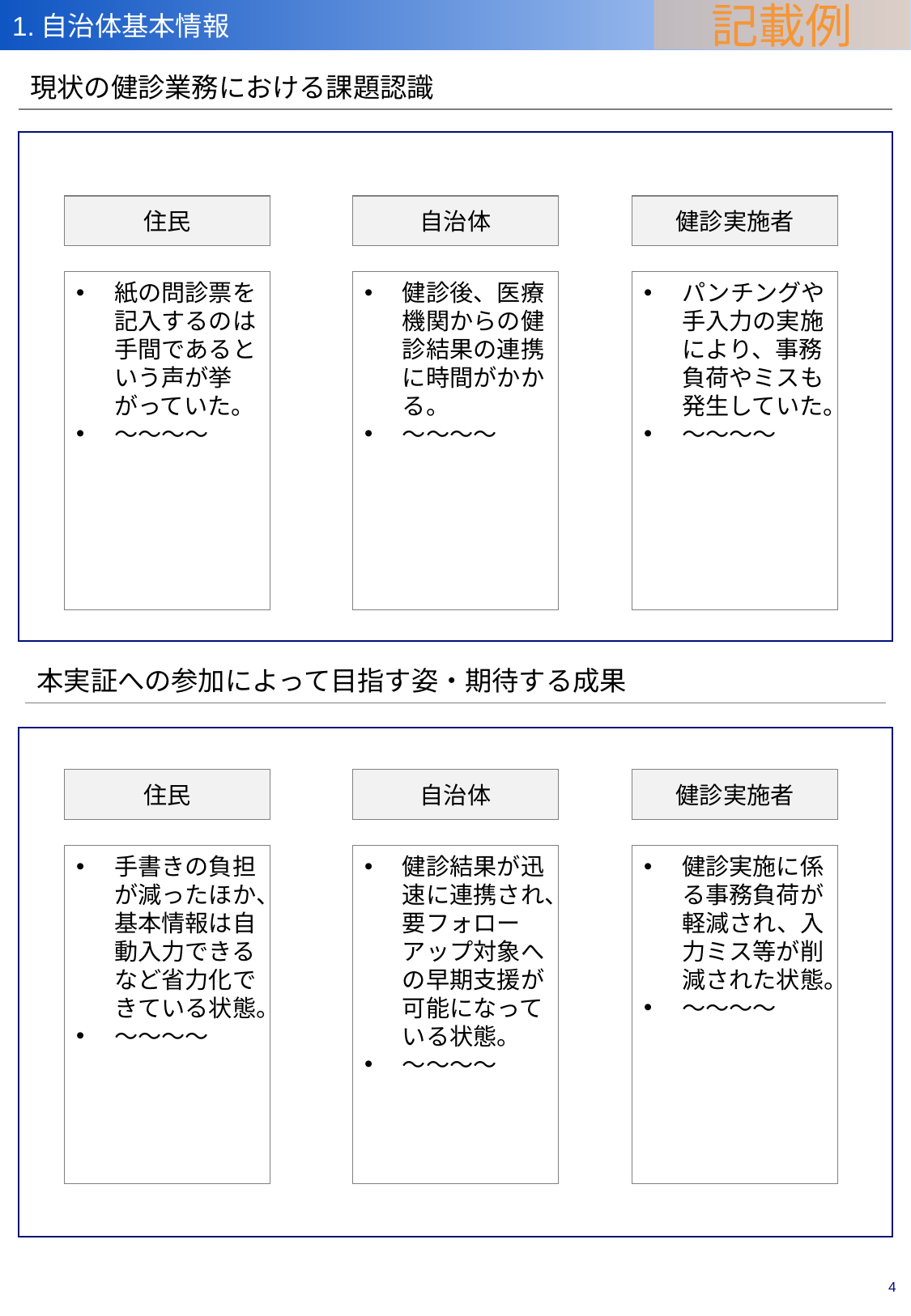

記載例
1.自治体基本情報
現状の健診業務における課題認識

住民
自治体
健診実施者
紙の問診票を記入するのは手間であるという声が挙がっていた。
～～～～
健診後、医療機関からの健診結果の連携に時間がかかる。
～～～～
パンチングや手入力の実施により、事務負荷やミスも発生していた。
～～～～
本実証への参加によって目指す姿・期待する成果

住民
自治体
健診実施者
手書きの負担が減ったほか、基本情報は自動入力できるなど省力化できている状態。
～～～～
健診結果が迅速に連携され、要フォローアップ対象への早期支援が可能になっている状態。
～～～～
健診実施に係る事務負荷が軽減され、入力ミス等が削減された状態。
～～～～